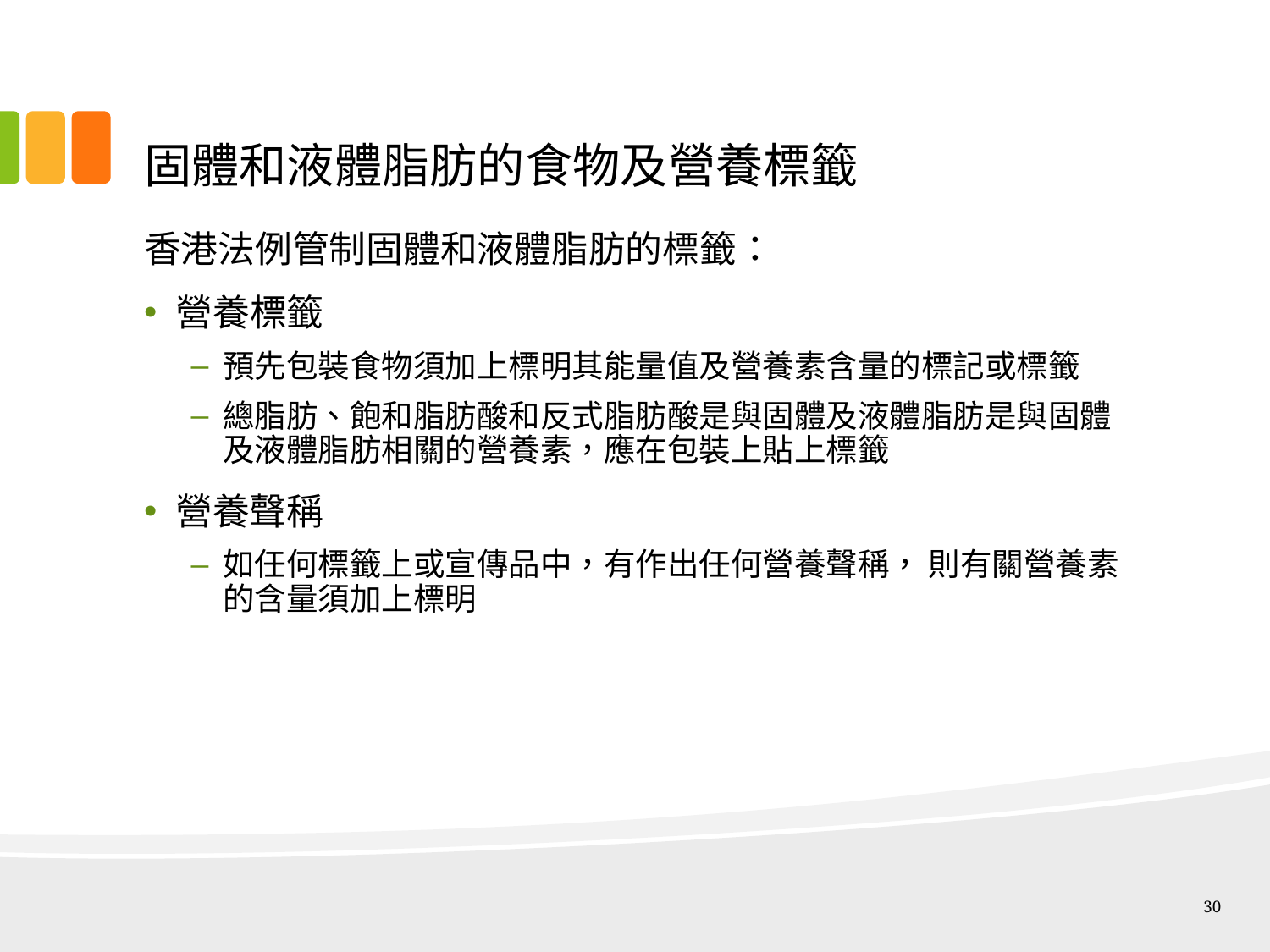

# 固體和液體脂肪的食物及營養標籤
香港法例管制固體和液體脂肪的標籤：
營養標籤
預先包裝食物須加上標明其能量值及營養素含量的標記或標籤
總脂肪、飽和脂肪酸和反式脂肪酸是與固體及液體脂肪是與固體及液體脂肪相關的營養素，應在包裝上貼上標籤
營養聲稱
如任何標籤上或宣傳品中，有作出任何營養聲稱， 則有關營養素的含量須加上標明
30